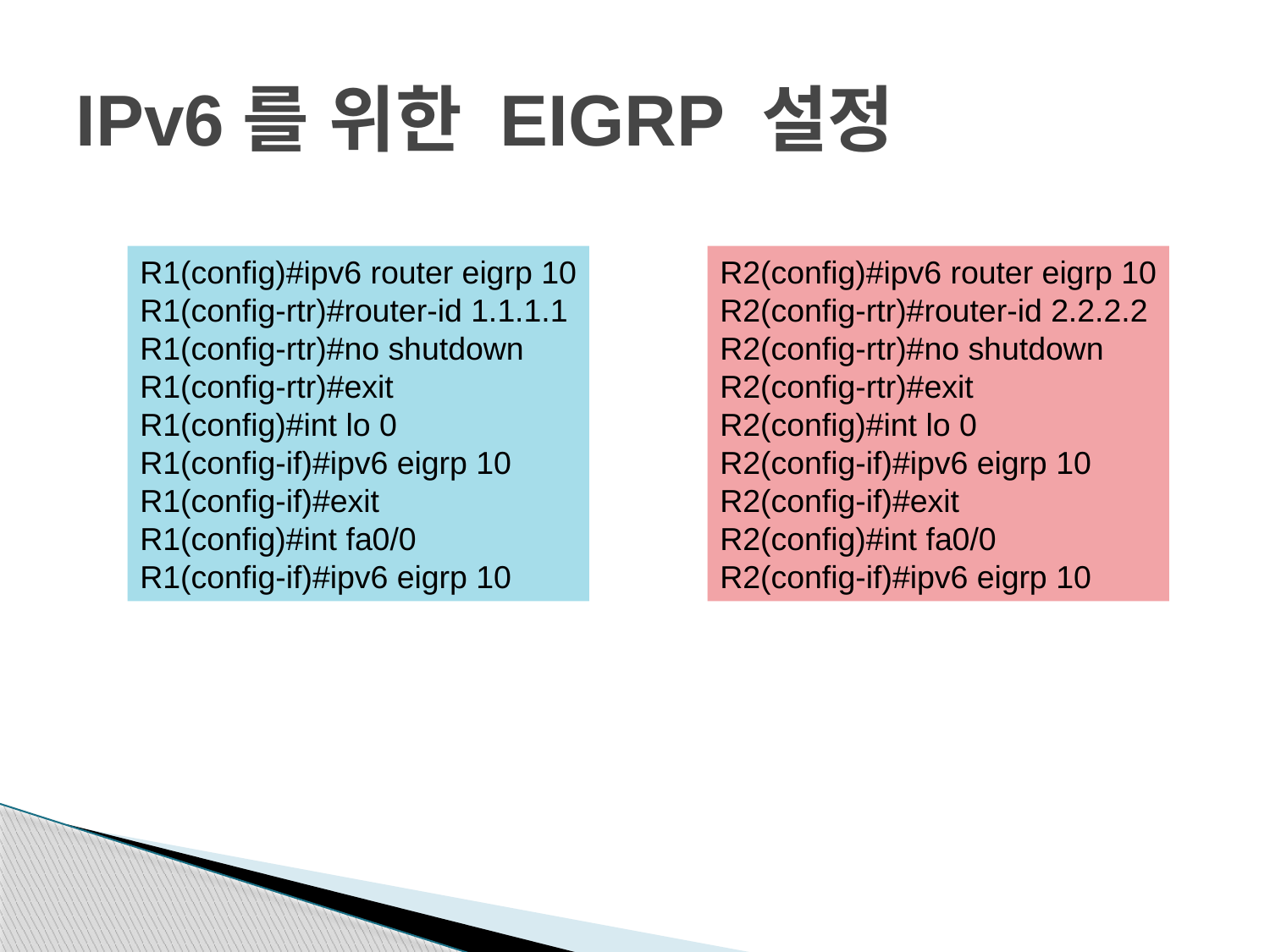

# IPv6를 위한 EIGRP 설정
R1(config)#ipv6 router eigrp 10
R1(config-rtr)#router-id 1.1.1.1
R1(config-rtr)#no shutdown
R1(config-rtr)#exit
R1(config)#int lo 0
R1(config-if)#ipv6 eigrp 10
R1(config-if)#exit
R1(config)#int fa0/0
R1(config-if)#ipv6 eigrp 10
R2(config)#ipv6 router eigrp 10
R2(config-rtr)#router-id 2.2.2.2
R2(config-rtr)#no shutdown
R2(config-rtr)#exit
R2(config)#int lo 0
R2(config-if)#ipv6 eigrp 10
R2(config-if)#exit
R2(config)#int fa0/0
R2(config-if)#ipv6 eigrp 10